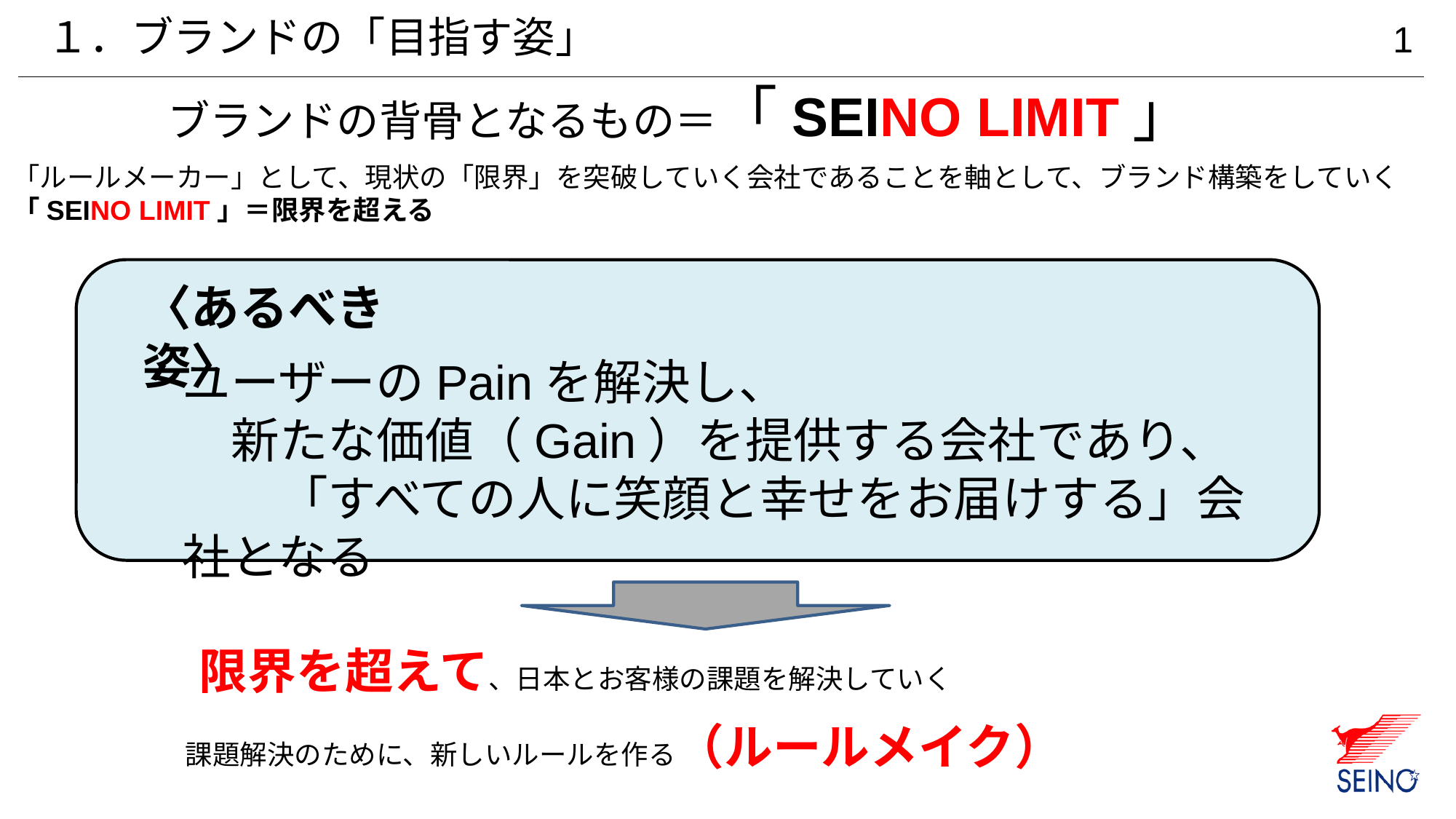

１．ブランドの「目指す姿」
1
ブランドの背骨となるもの＝「SEINO LIMIT」
「ルールメーカー」として、現状の「限界」を突破していく会社であることを軸として、ブランド構築をしていく
「SEINO LIMIT」＝限界を超える

〈あるべき姿〉

ユーザーのPainを解決し、
　新たな価値（Gain）を提供する会社であり、
　　「すべての人に笑顔と幸せをお届けする」会社となる

限界を超えて、日本とお客様の課題を解決していく
課題解決のために、新しいルールを作る（ルールメイク）